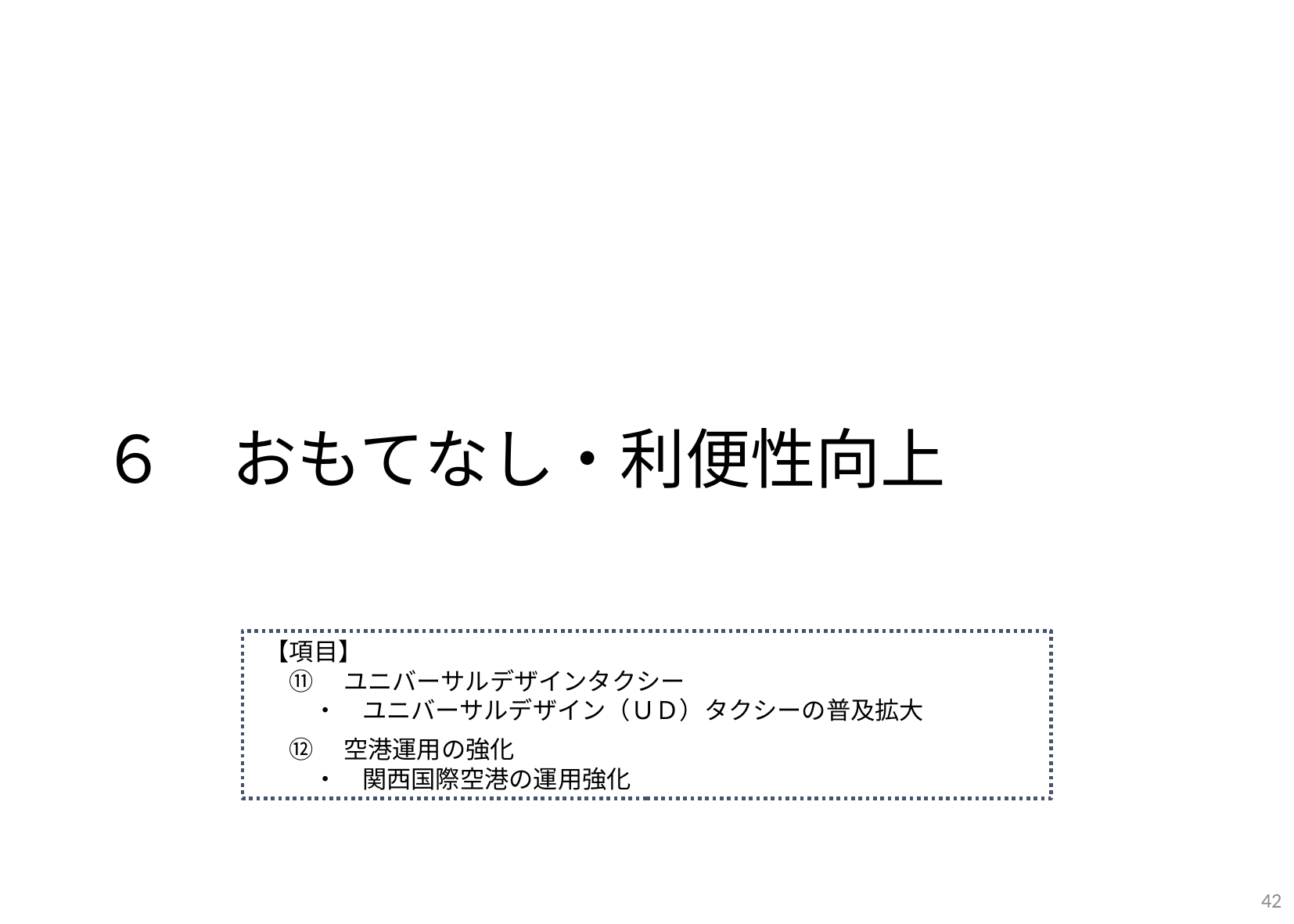

６　おもてなし・利便性向上
【項目】
⑪　ユニバーサルデザインタクシー
　・　ユニバーサルデザイン（ＵＤ）タクシーの普及拡大
⑫　空港運用の強化
　・　関西国際空港の運用強化
42